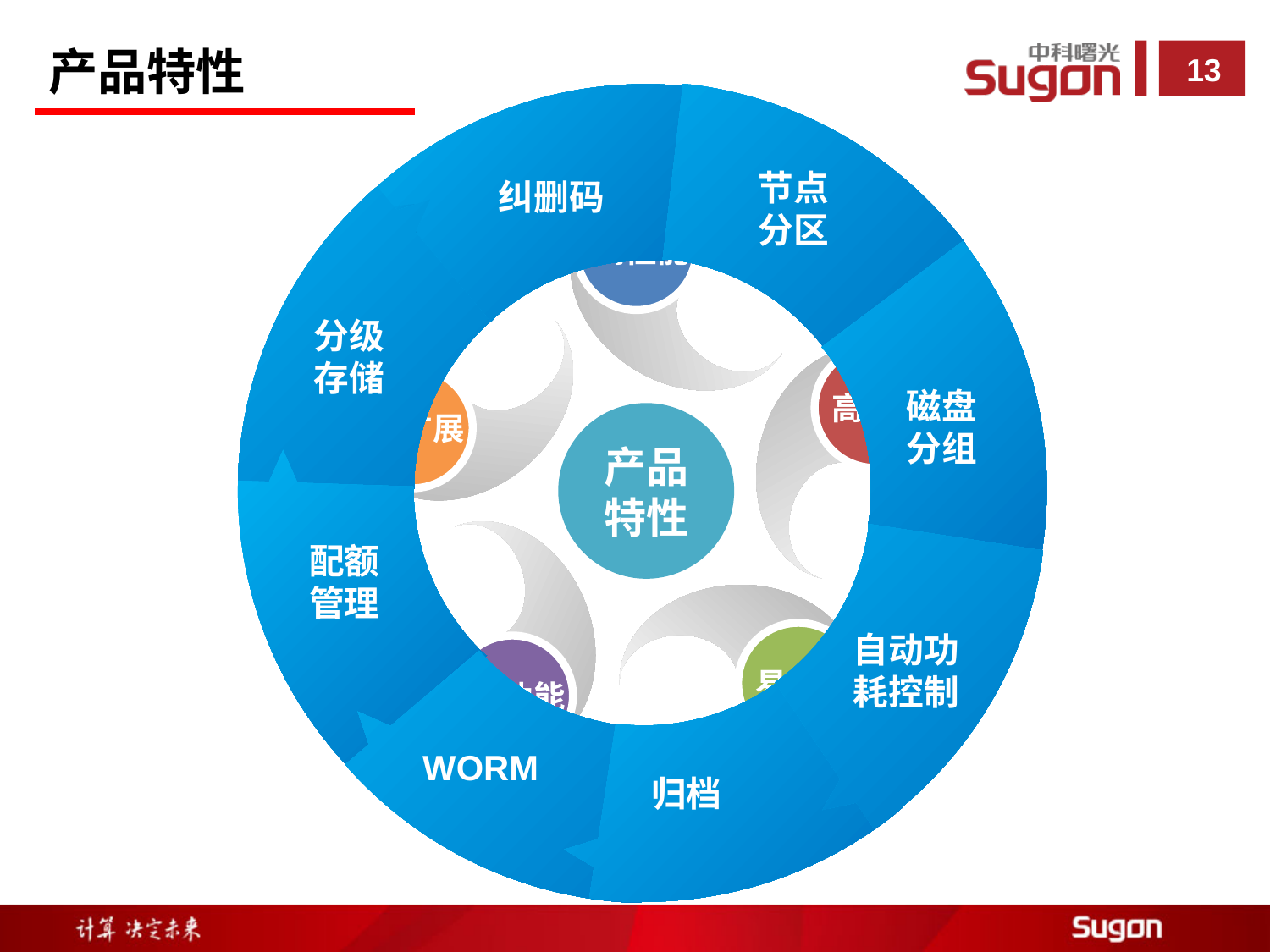

产品特性

节点分区

纠删码

分级
存储

高性能

高可靠
易扩展
产品
特性

易管理
多功能

磁盘
分组

配额
管理

自动功耗控制

WORM

归档